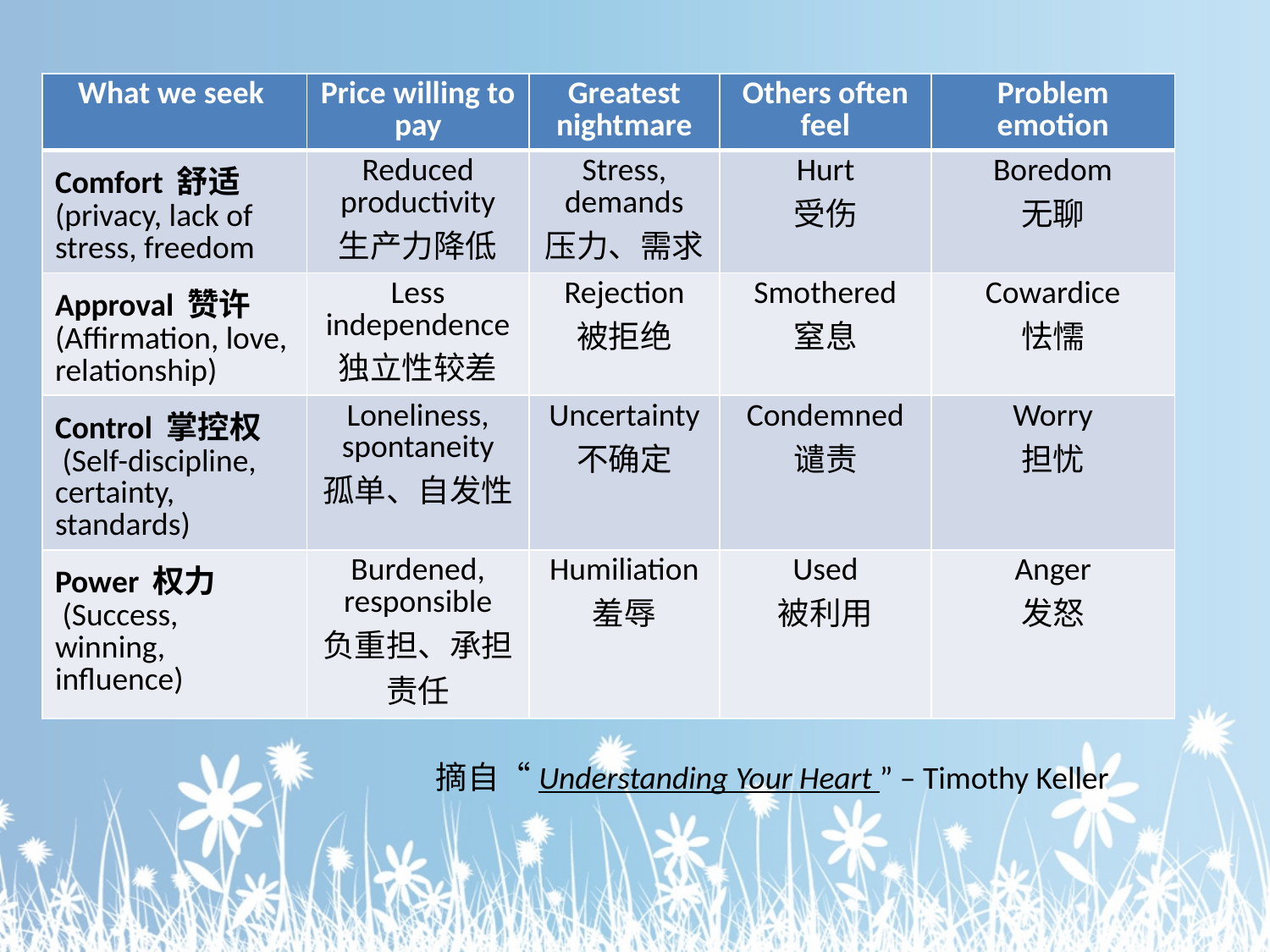

| What we seek | Price willing to pay | Greatest nightmare | Others often feel | Problem emotion |
| --- | --- | --- | --- | --- |
| Comfort 舒适 (privacy, lack of stress, freedom | Reduced productivity 生产力降低 | Stress, demands 压力、需求 | Hurt 受伤 | Boredom 无聊 |
| Approval 赞许 (Affirmation, love, relationship) | Less independence 独立性较差 | Rejection 被拒绝 | Smothered 窒息 | Cowardice 怯懦 |
| Control 掌控权 (Self-discipline, certainty, standards) | Loneliness, spontaneity 孤单、自发性 | Uncertainty 不确定 | Condemned 谴责 | Worry 担忧 |
| Power 权力 (Success, winning, influence) | Burdened, responsible 负重担、承担责任 | Humiliation 羞辱 | Used 被利用 | Anger 发怒 |
摘自“Understanding Your Heart ” – Timothy Keller